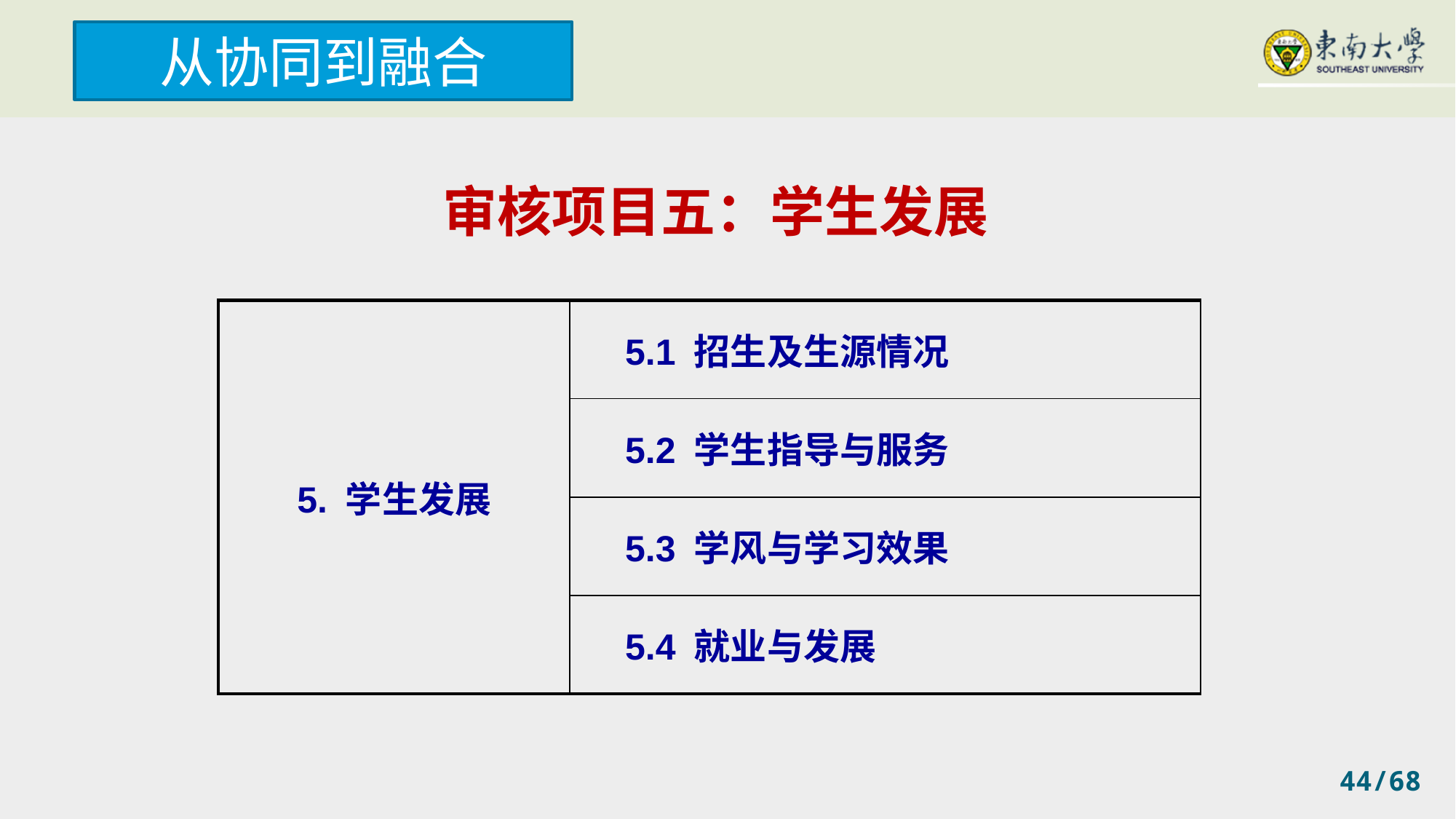

从协同到融合
      评估范围释义
审核项目五：学生发展
| 5. 学生发展 | 5.1 招生及生源情况 |
| --- | --- |
|  | 5.2 学生指导与服务 |
|  | 5.3 学风与学习效果 |
|  | 5.4 就业与发展 |